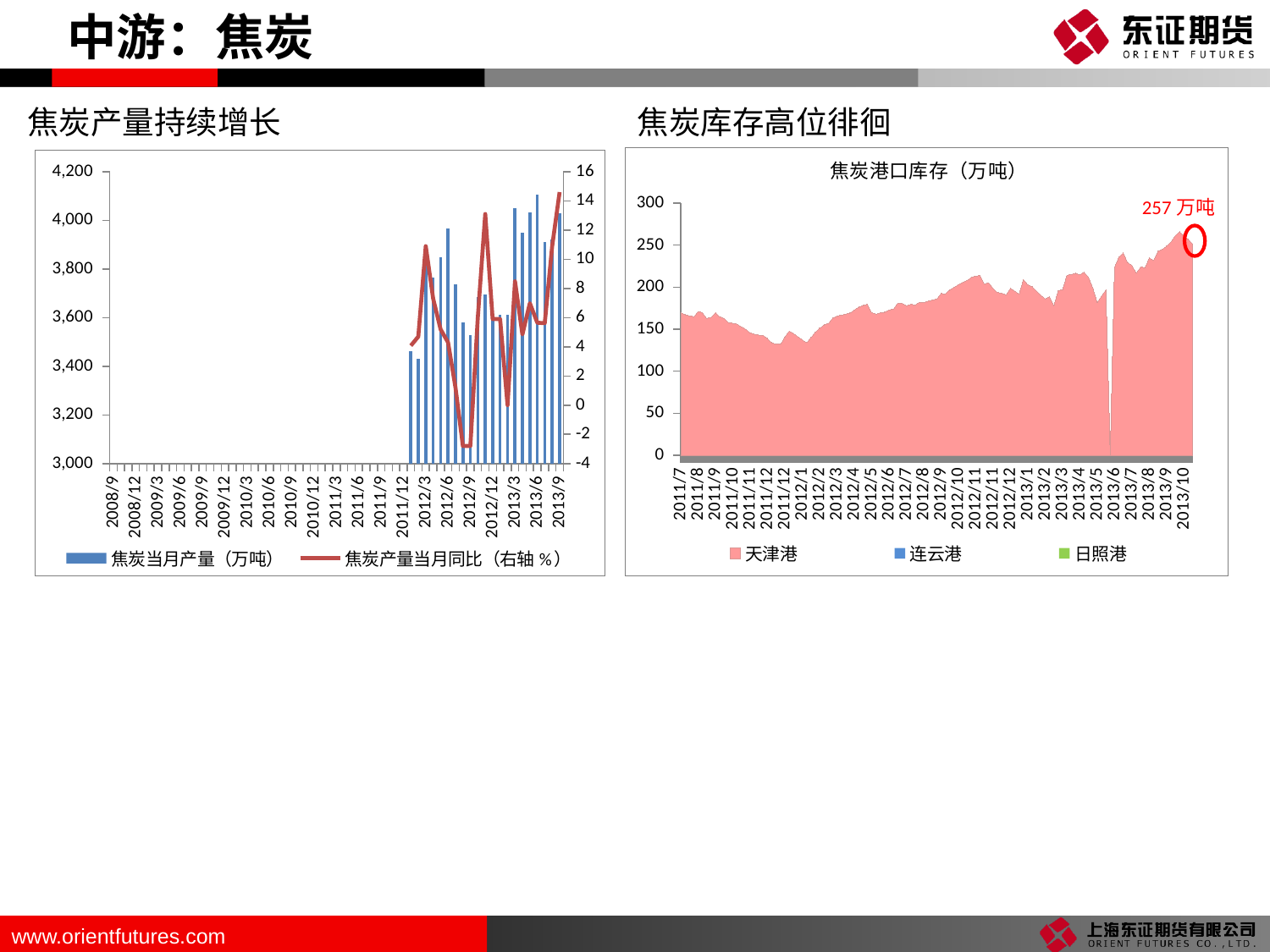

中游：焦炭
焦炭产量持续增长
焦炭库存高位徘徊

### Chart

| Category |  |  |  |
|---|---|---|---|
| 41565 | 251.7 | 11.0 | 21.0 |
| 41558 | 257.0 | 16.0 | 18.6 |
| 41544 | 266.0 | 27.8 | 14.8 |
| 41537 | 261.6 | 24.0 | 16.0 |
| 41530 | 254.0 | 20.0 | 15.2 |
| 41523 | 249.0 | 18.0 | 16.0 |
| 41516 | 245.0 | 17.0 | 15.3 |
| 41509 | 243.0 | 18.0 | 17.2 |
| 41502 | 232.0 | 21.0 | 17.7 |
| 41495 | 235.0 | 24.0 | 17.0 |
| 41488 | 223.3 | 23.0 | 18.3 |
| 41481 | 224.0 | 22.0 | 18.0 |
| 41474 | 217.0 | 25.0 | 16.5 |
| 41467 | 225.9 | 24.0 | 15.0 |
| 41460 | 229.4 | 23.0 | 15.0 |
| 41453 | 241.0 | 26.0 | 14.8 |
| 41446 | 236.0 | 21.4 | 16.0 |
| 41439 | 224.0 | 22.0 | 17.4 |
| 41432 | None | None | None |
| 41425 | 197.0 | 25.0 | 14.5 |
| 41411 | 182.0 | 25.3 | 13.5 |
| 41404 | 199.0 | 24.7 | 14.8 |
| 41397 | 212.0 | 21.0 | 13.5 |
| 41390 | 218.0 | 26.7 | 15.5 |
| 41383 | 215.0 | 25.8 | 13.5 |
| 41376 | 216.5 | 25.3 | 15.9 |
| 41362 | 214.0 | 24.0 | 11.6 |
| 41355 | 197.0 | 21.0 | 13.6 |
| 41348 | 196.0 | 23.0 | 10.0 |
| 41341 | 178.0 | 22.0 | 10.9 |
| 41334 | 189.0 | 26.0 | 12.0 |
| 41327 | 186.0 | 20.0 | 8.9 |
| 41306 | 200.6 | 19.0 | 8.3 |
| 41299 | 203.0 | 17.0 | 8.0 |
| 41292 | 209.4 | 19.0 | 6.6 |
| 41285 | 192.0 | 17.0 | 6.3 |
| 41271 | 199.0 | 16.0 | 7.0 |
| 41264 | 191.0 | 15.0 | 7.0 |
| 41257 | 193.0 | 14.0 | 10.5 |
| 41250 | 193.6 | 15.0 | 8.6 |
| 41243 | 198.9 | 16.0 | 7.7 |
| 41236 | 205.4 | 17.0 | 8.4 |
| 41229 | 203.7 | 20.0 | 8.0 |
| 41222 | 214.0 | 19.0 | 7.9 |
| 41208 | 212.0 | 19.0 | 8.0 |
| 41201 | 208.0 | 20.0 | 11.0 |
| 41194 | 206.0 | 21.0 | 10.5 |
| 41180 | 200.0 | 23.0 | 10.8 |
| 41173 | 197.0 | 26.0 | 12.0 |
| 41166 | 192.0 | 28.0 | 14.0 |
| 41159 | 192.5 | 29.0 | 15.1 |
| 41152 | 186.0 | 28.0 | 12.6 |
| 41131 | 182.0 | 31.0 | 13.0 |
| 41124 | 182.0 | 30.0 | 12.0 |
| 41117 | 179.0 | 32.0 | 11.0 |
| 41110 | 179.5 | 34.0 | 12.0 |
| 41103 | 178.0 | 32.0 | 13.8 |
| 41096 | 181.0 | None | None |
| 41089 | 181.0 | 30.0 | 12.2 |
| 41082 | 174.0 | 31.0 | 12.4 |
| 41075 | 173.0 | 29.5 | 12.8 |
| 41068 | 170.2 | 30.0 | 12.5 |
| 41061 | 169.4 | 31.0 | 11.0 |
| 41054 | 168.0 | 30.0 | 12.6 |
| 41047 | 170.0 | 31.0 | 13.3 |
| 41040 | 179.6 | 30.0 | 12.1 |
| 41033 | 178.3 | 26.5 | 10.2 |
| 41026 | 176.3 | 26.0 | 11.2 |
| 41019 | 173.0 | 24.0 | 13.4 |
| 41012 | 169.4 | 27.0 | 11.9 |
| 41005 | 168.0 | 29.0 | 13.1 |
| 40998 | 166.5 | 27.0 | 13.3 |
| 40991 | 165.9 | 28.0 | 12.3 |
| 40984 | 163.3 | 29.0 | 12.0 |
| 40977 | 156.9 | 31.0 | 12.0 |
| 40970 | 155.1 | 32.0 | 12.7 |
| 40963 | 151.2 | 28.0 | 11.7 |
| 40956 | 146.7 | 29.0 | 11.0 |
| 40949 | 140.1 | 30.0 | 12.0 |
| 40942 | 134.0 | 35.0 | 11.0 |
| 40921 | 145.0 | 32.0 | 10.9 |
| 40914 | 148.0 | 35.0 | 15.0 |
| 40907 | 140.9 | 37.0 | 16.3 |
| 40900 | 132.0 | 36.0 | 18.0 |
| 40893 | 132.0 | 40.0 | 16.5 |
| 40886 | 134.0 | 41.0 | 18.0 |
| 40879 | 139.0 | 40.0 | 18.0 |
| 40872 | 143.0 | 39.0 | 17.8 |
| 40865 | 143.0 | 40.0 | 16.2 |
| 40858 | 144.0 | 34.0 | 15.3 |
| 40851 | 146.0 | 31.0 | 17.0 |
| 40844 | 150.0 | 32.0 | 17.6 |
| 40830 | 156.0 | 33.0 | 16.7 |
| 40816 | 158.0 | 34.0 | 18.4 |
| 40809 | 163.0 | 33.0 | 18.9 |
| 40802 | 165.0 | 31.0 | 17.5 |
| 40795 | 170.0 | 27.0 | 17.0 |
| 40788 | 164.0 | 26.0 | 17.0 |
| 40781 | 163.0 | 25.0 | 14.0 |
| 40774 | 170.0 | 22.0 | 16.7 |
| 40767 | 171.0 | 23.5 | 16.2 |
| 40760 | 165.0 | 21.0 | 12.6 |
| 40753 | 165.8 | 23.0 | 14.5 |
| 40746 | 167.3 | 24.5 | 12.4 |
| 40739 | 169.5 | 24.0 | 13.1 |

[unsupported chart]

257万吨